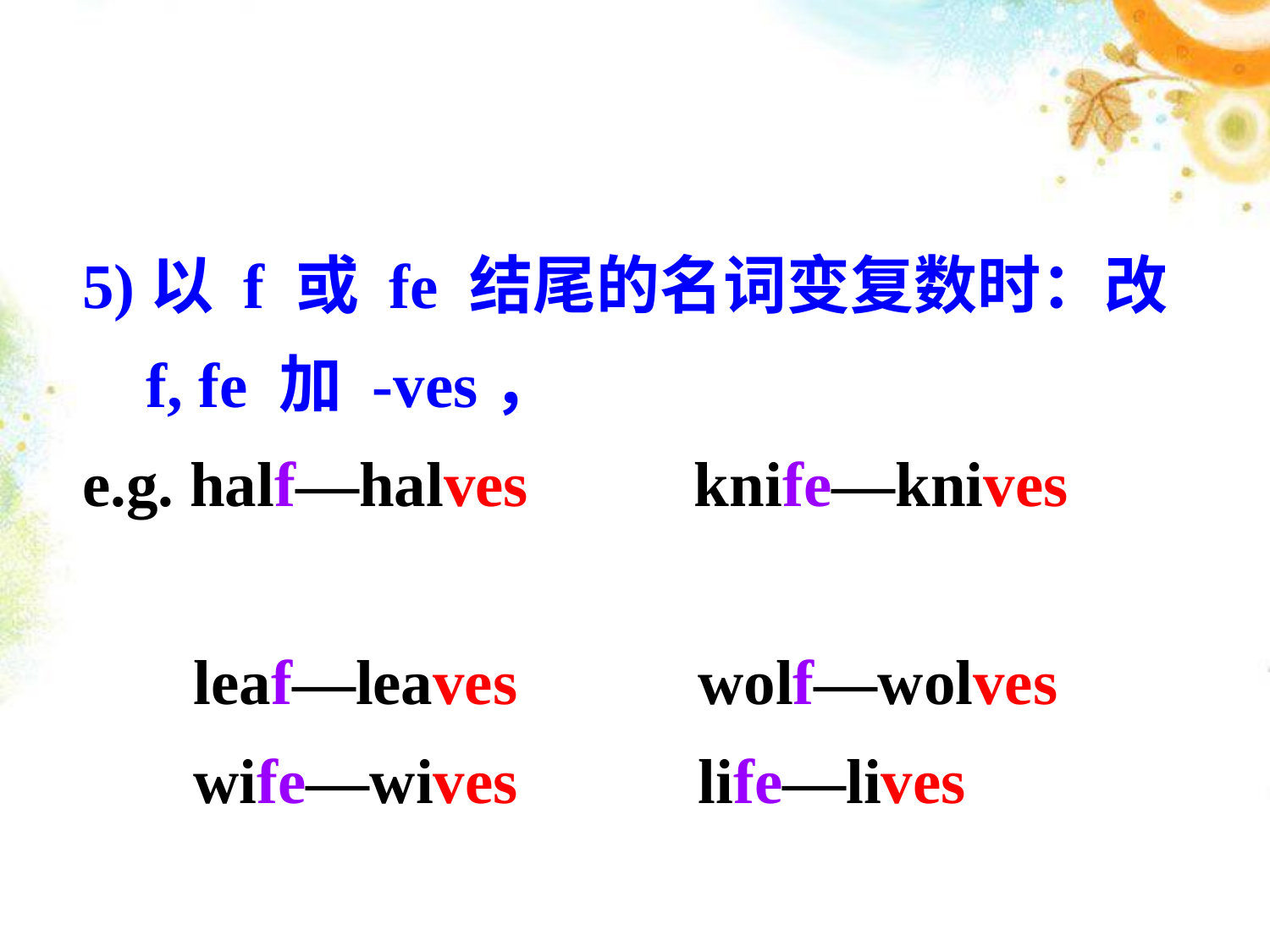

5)以 f 或 fe 结尾的名词变复数时：改 f, fe 加 -ves，
e.g. half—halves　     knife—knives
       leaf—leaves　      wolf—wolves
       wife—wives　      life—lives